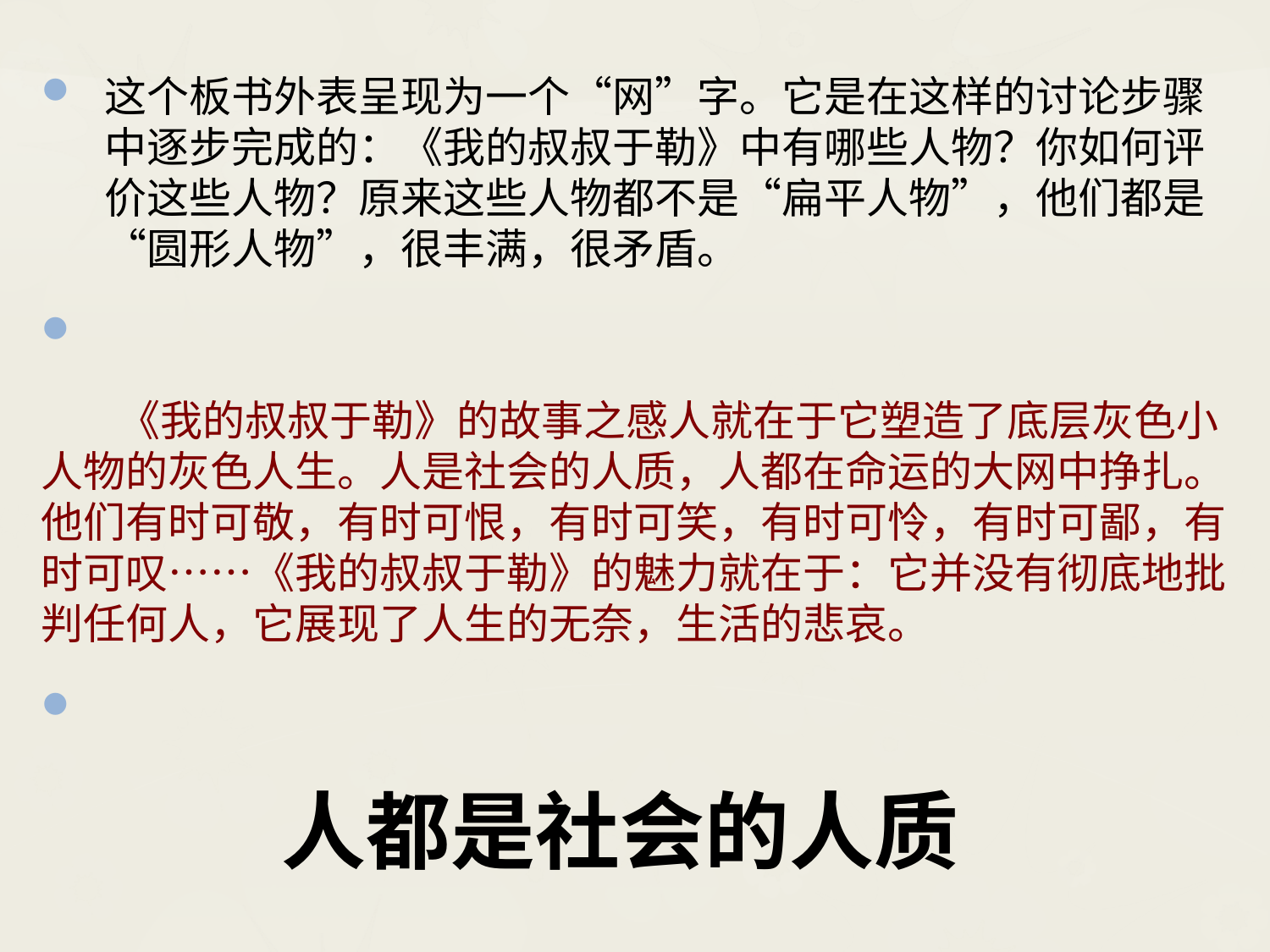

这个板书外表呈现为一个“网”字。它是在这样的讨论步骤中逐步完成的：《我的叔叔于勒》中有哪些人物？你如何评价这些人物？原来这些人物都不是“扁平人物”，他们都是“圆形人物”，很丰满，很矛盾。

       《我的叔叔于勒》的故事之感人就在于它塑造了底层灰色小人物的灰色人生。人是社会的人质，人都在命运的大网中挣扎。他们有时可敬，有时可恨，有时可笑，有时可怜，有时可鄙，有时可叹⋯⋯《我的叔叔于勒》的魅力就在于：它并没有彻底地批判任何人，它展现了人生的无奈，生活的悲哀。

人都是社会的人质